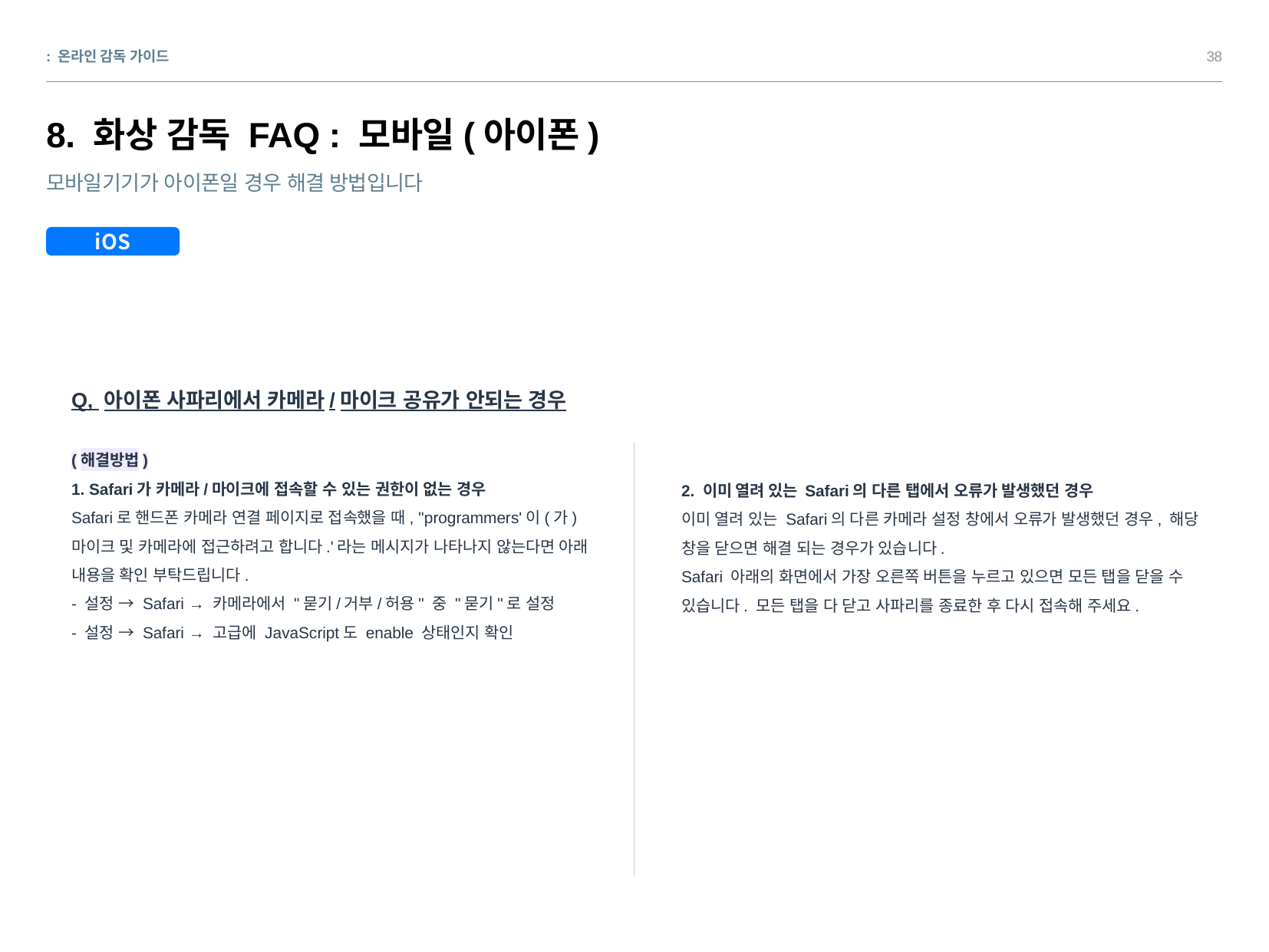

38
: 온라인 감독 가이드
# 8. 화상 감독 FAQ : 모바일(아이폰)
모바일기기가 아이폰일 경우 해결 방법입니다
iOS
Q, 아이폰 사파리에서 카메라/마이크 공유가 안되는 경우

(해결방법)
1. Safari가 카메라/마이크에 접속할 수 있는 권한이 없는 경우
Safari로 핸드폰 카메라 연결 페이지로 접속했을 때, ''programmers'이(가) 마이크 및 카메라에 접근하려고 합니다.'라는 메시지가 나타나지 않는다면 아래 내용을 확인 부탁드립니다.
- 설정 → Safari → 카메라에서 "묻기/거부/허용" 중 "묻기"로 설정
- 설정 → Safari → 고급에 JavaScript도 enable 상태인지 확인
2. 이미 열려 있는 Safari의 다른 탭에서 오류가 발생했던 경우
이미 열려 있는 Safari의 다른 카메라 설정 창에서 오류가 발생했던 경우, 해당 창을 닫으면 해결 되는 경우가 있습니다.
Safari 아래의 화면에서 가장 오른쪽 버튼을 누르고 있으면 모든 탭을 닫을 수 있습니다. 모든 탭을 다 닫고 사파리를 종료한 후 다시 접속해 주세요.